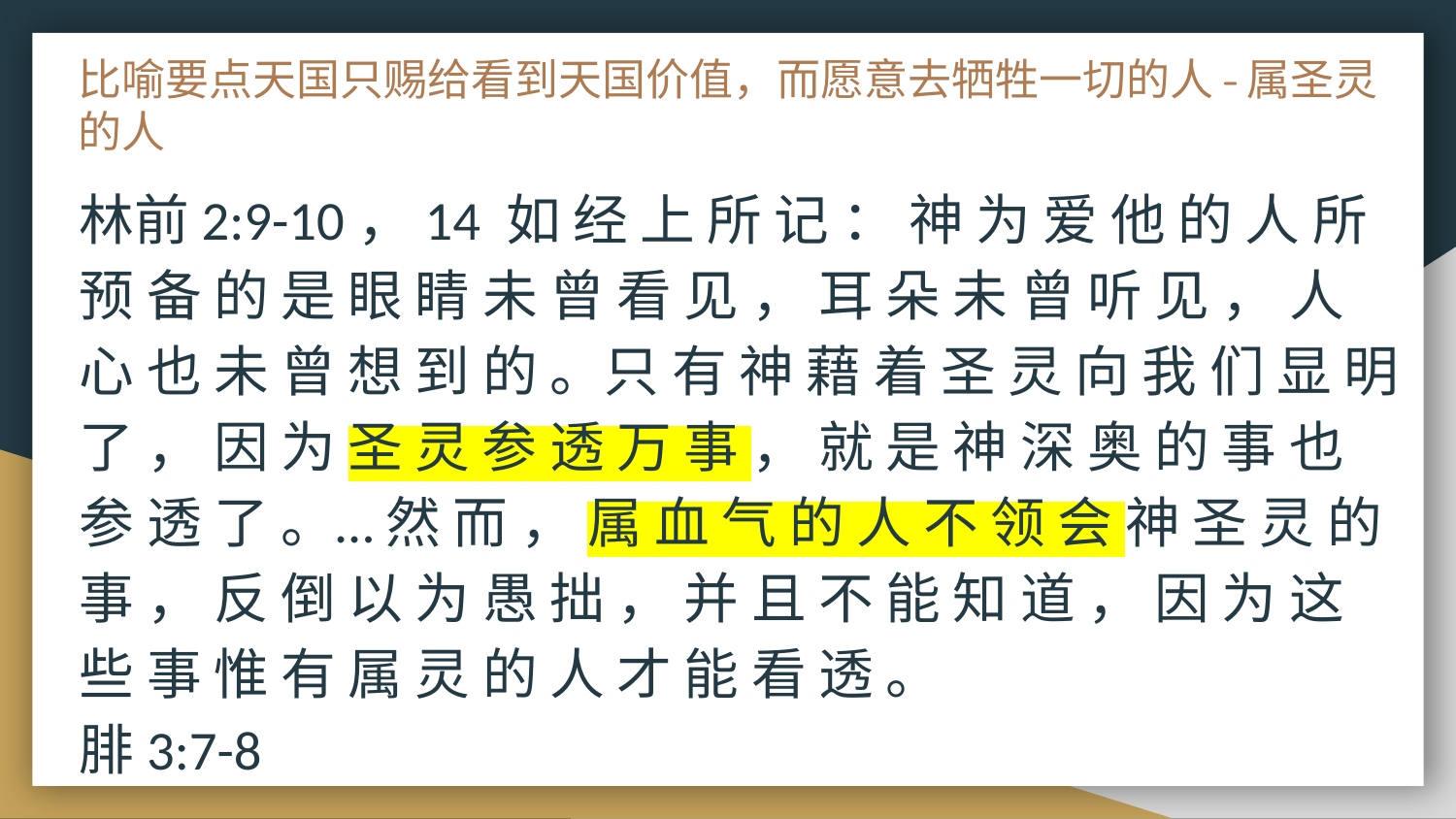

# 比喻要点天国只赐给看到天国价值，而愿意去牺牲一切的人-属圣灵的人
林前2:9-10，14 如 经 上 所 记 ： 神 为 爱 他 的 人 所 预 备 的 是 眼 睛 未 曾 看 见 ， 耳 朵 未 曾 听 见 ， 人 心 也 未 曾 想 到 的 。只 有 神 藉 着 圣 灵 向 我 们 显 明 了 ， 因 为 圣 灵 参 透 万 事 ， 就 是 神 深 奥 的 事 也 参 透 了 。… 然 而 ， 属 血 气 的 人 不 领 会 神 圣 灵 的 事 ， 反 倒 以 为 愚 拙 ， 并 且 不 能 知 道 ， 因 为 这 些 事 惟 有 属 灵 的 人 才 能 看 透 。
腓3:7-8